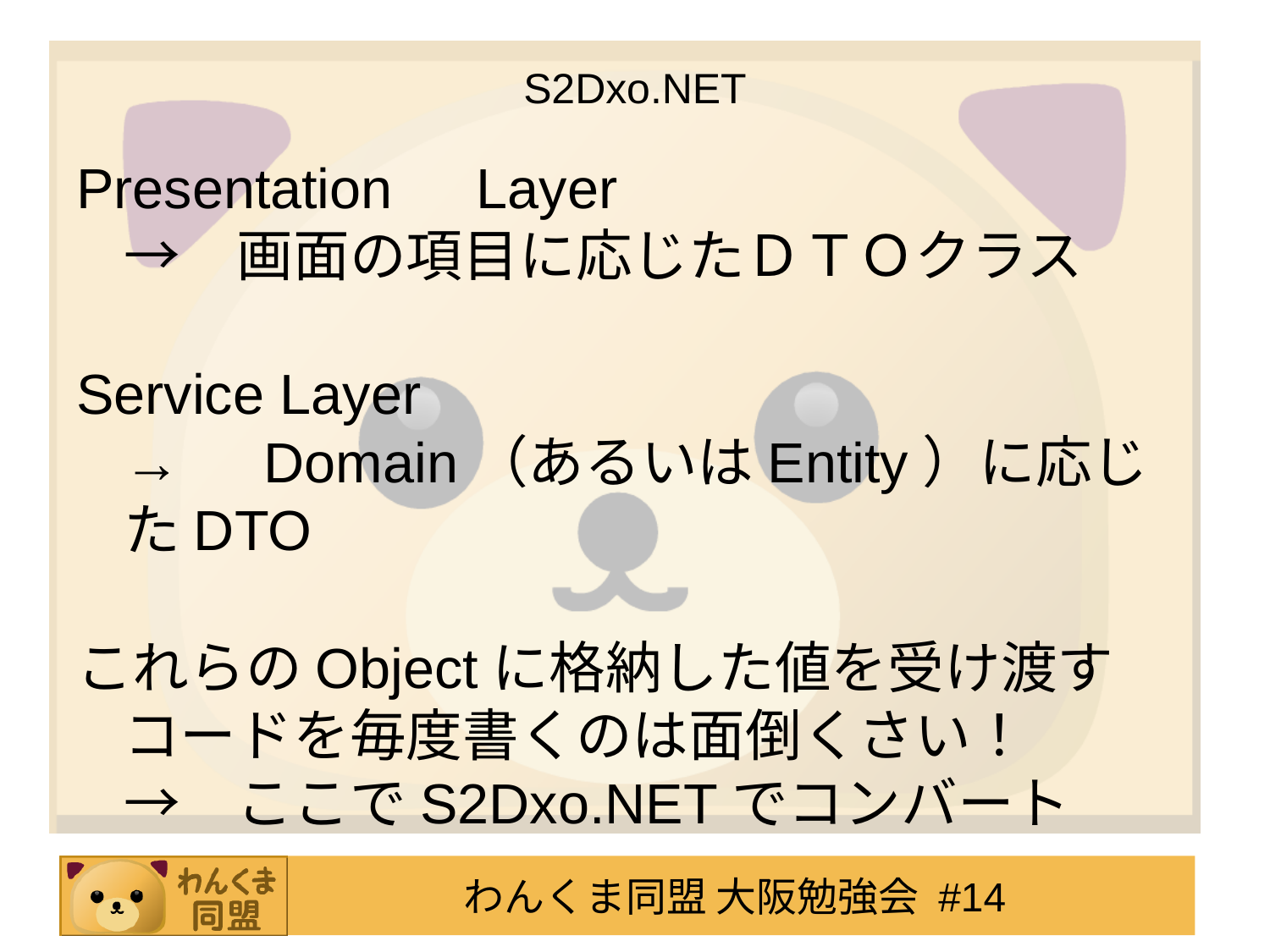

S2Dxo.NET
Presentation　Layer　
→　画面の項目に応じたＤＴＯクラス

Service Layer
→　Domain（あるいはEntity）に応じたDTO

これらのObjectに格納した値を受け渡すコードを毎度書くのは面倒くさい！
→　ここでS2Dxo.NETでコンバート